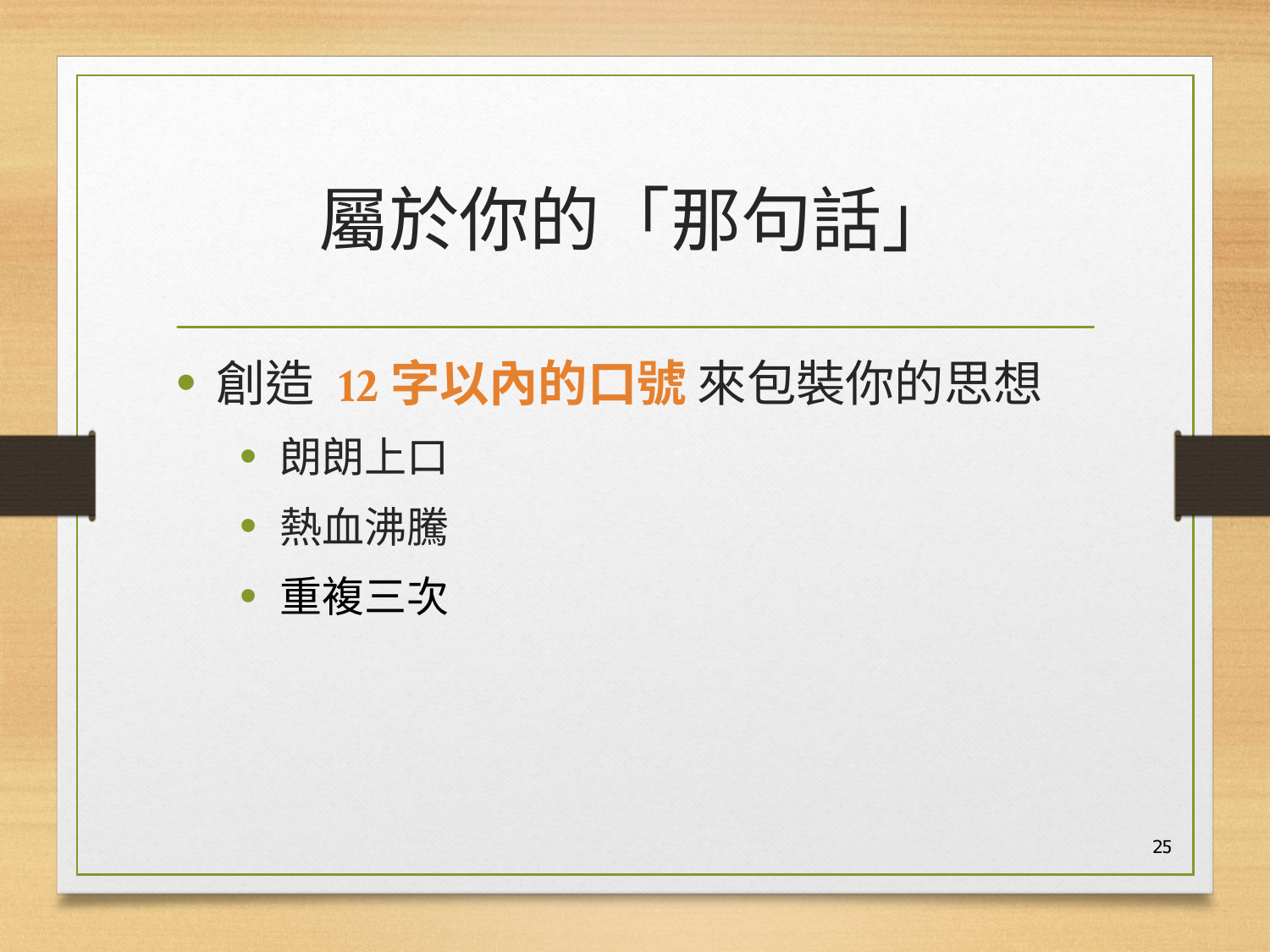

# 屬於你的「那句話」
創造 12字以內的口號 來包裝你的思想
朗朗上口
熱血沸騰
重複三次
25